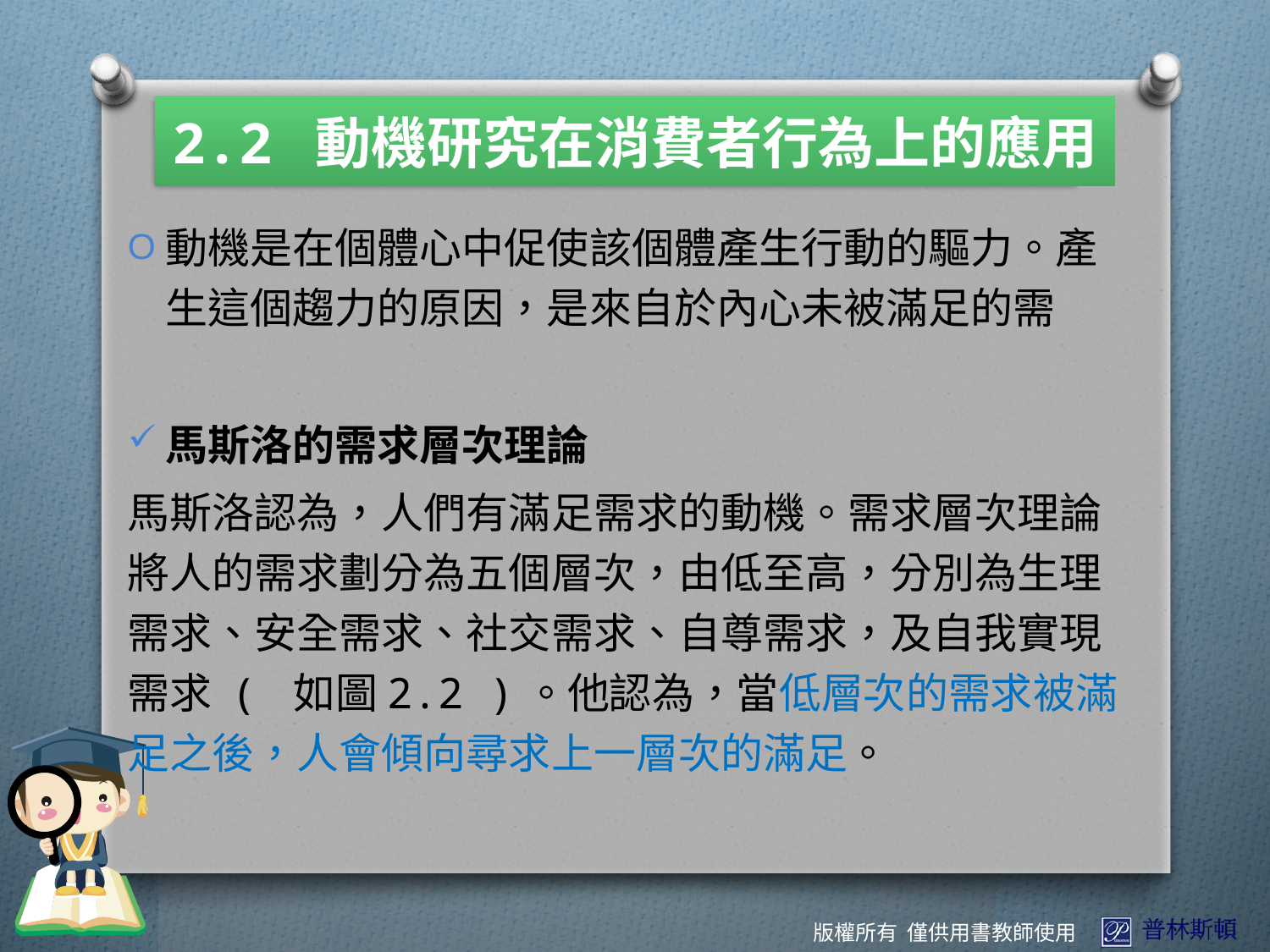

2.2 動機研究在消費者行為上的應用
動機是在個體心中促使該個體產生行動的驅力。產生這個趨力的原因，是來自於內心未被滿足的需

馬斯洛的需求層次理論
馬斯洛認為，人們有滿足需求的動機。需求層次理論將人的需求劃分為五個層次，由低至高，分別為生理需求、安全需求、社交需求、自尊需求，及自我實現需求 ( 如圖2.2 )。他認為，當低層次的需求被滿足之後，人會傾向尋求上一層次的滿足。